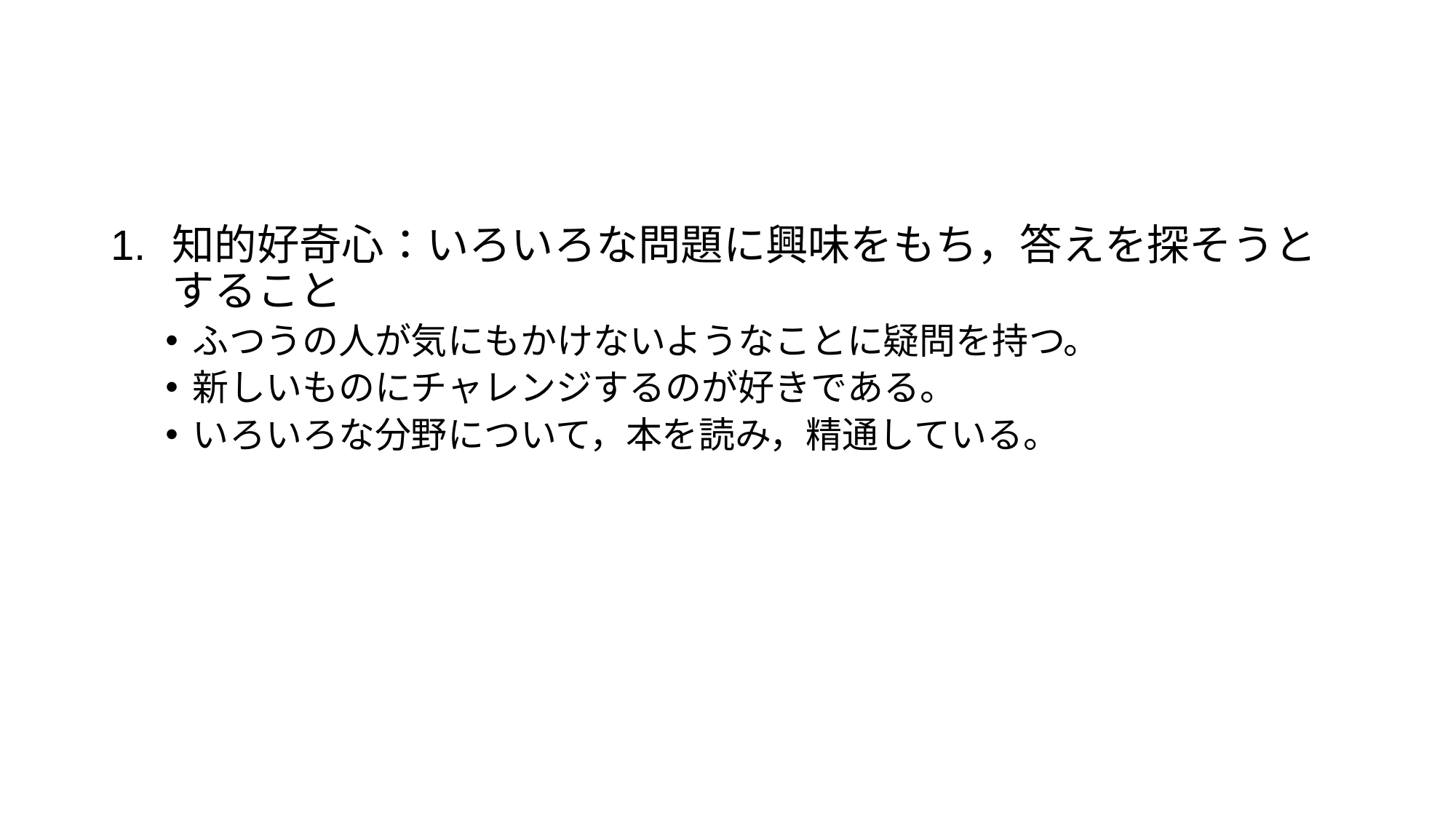

#
知的好奇心：いろいろな問題に興味をもち，答えを探そうとすること
ふつうの人が気にもかけないようなことに疑問を持つ。
新しいものにチャレンジするのが好きである。
いろいろな分野について，本を読み，精通している。